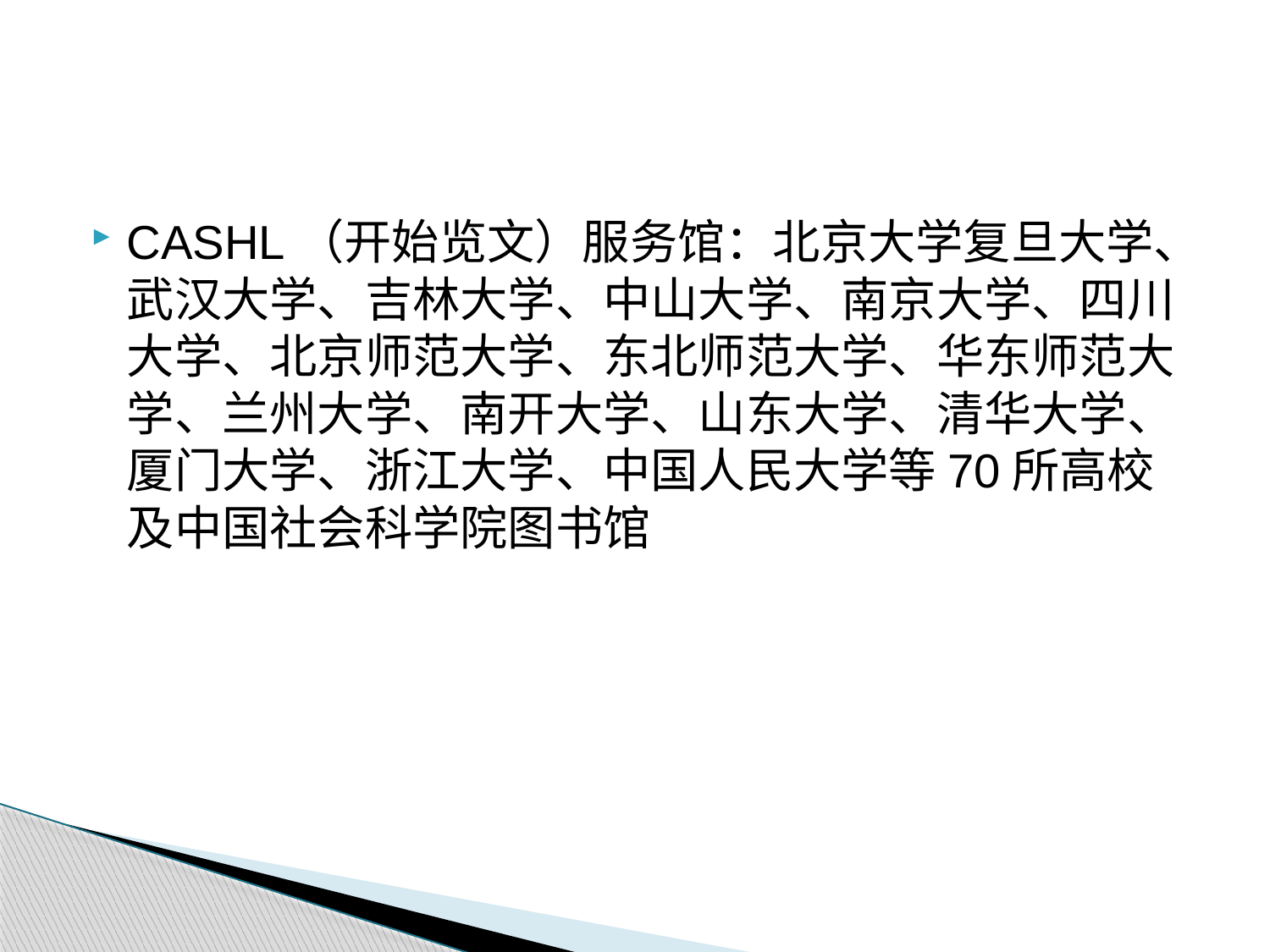

#
CASHL（开始览文）服务馆：北京大学复旦大学、武汉大学、吉林大学、中山大学、南京大学、四川大学、北京师范大学、东北师范大学、华东师范大学、兰州大学、南开大学、山东大学、清华大学、厦门大学、浙江大学、中国人民大学等70所高校及中国社会科学院图书馆